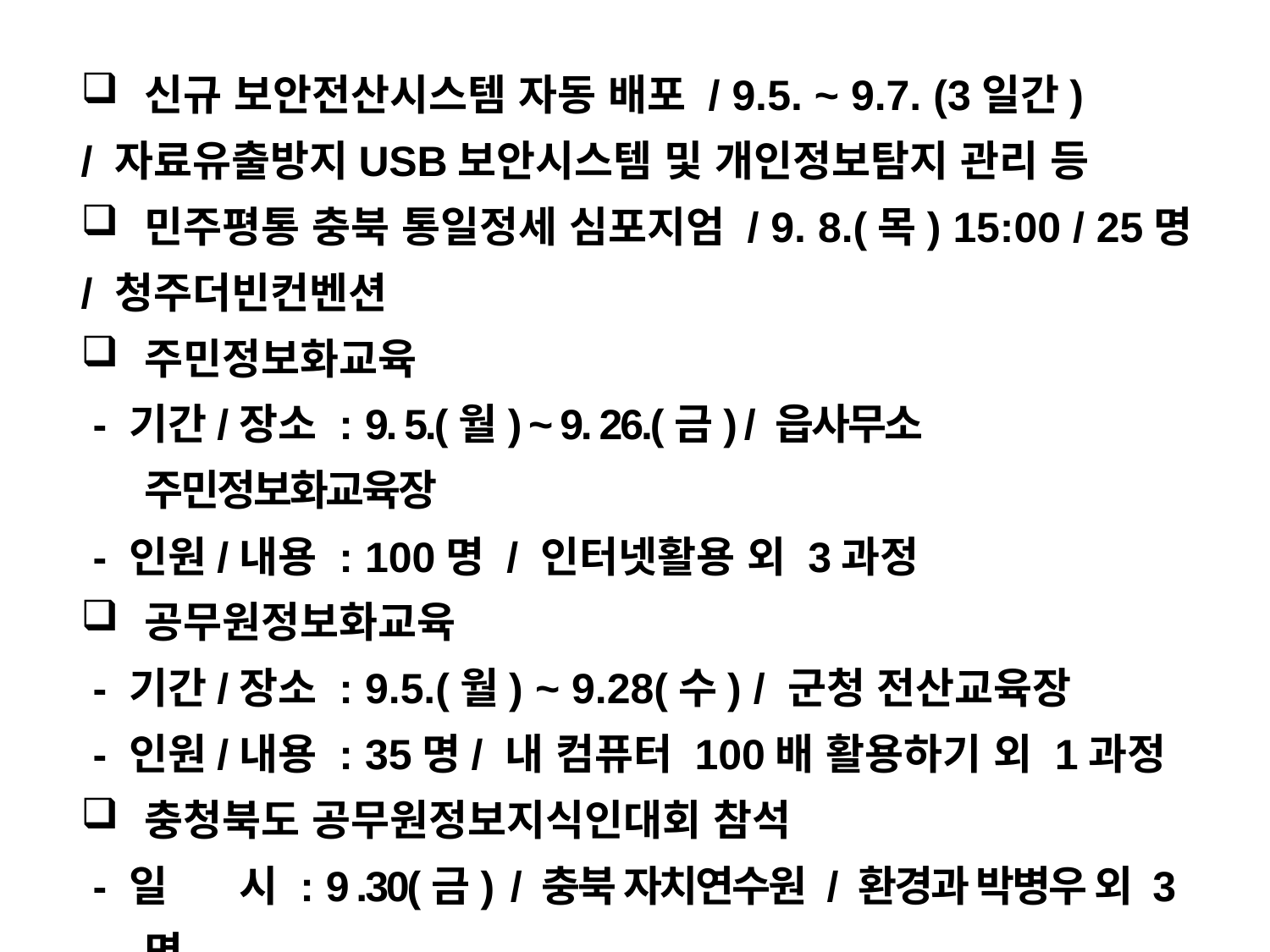

신규 보안전산시스템 자동 배포 / 9.5. ~ 9.7. (3일간)
/ 자료유출방지USB보안시스템 및 개인정보탐지 관리 등
민주평통 충북 통일정세 심포지엄 / 9. 8.(목) 15:00 / 25명
/ 청주더빈컨벤션
주민정보화교육
 - 기간/장소 : 9. 5.(월) ~ 9. 26.(금) / 읍사무소 주민정보화교육장
 - 인원/내용 : 100명 / 인터넷활용 외 3과정
공무원정보화교육
 - 기간/장소 : 9.5.(월) ~ 9.28(수) / 군청 전산교육장
 - 인원/내용 : 35명/ 내 컴퓨터 100배 활용하기 외 1과정
충청북도 공무원정보지식인대회 참석
 - 일      시 : 9 .30(금)  / 충북 자치연수원 / 환경과 박병우 외 3명
 - 시험과목 : 정보화 종합지식, 정보화 정책역량